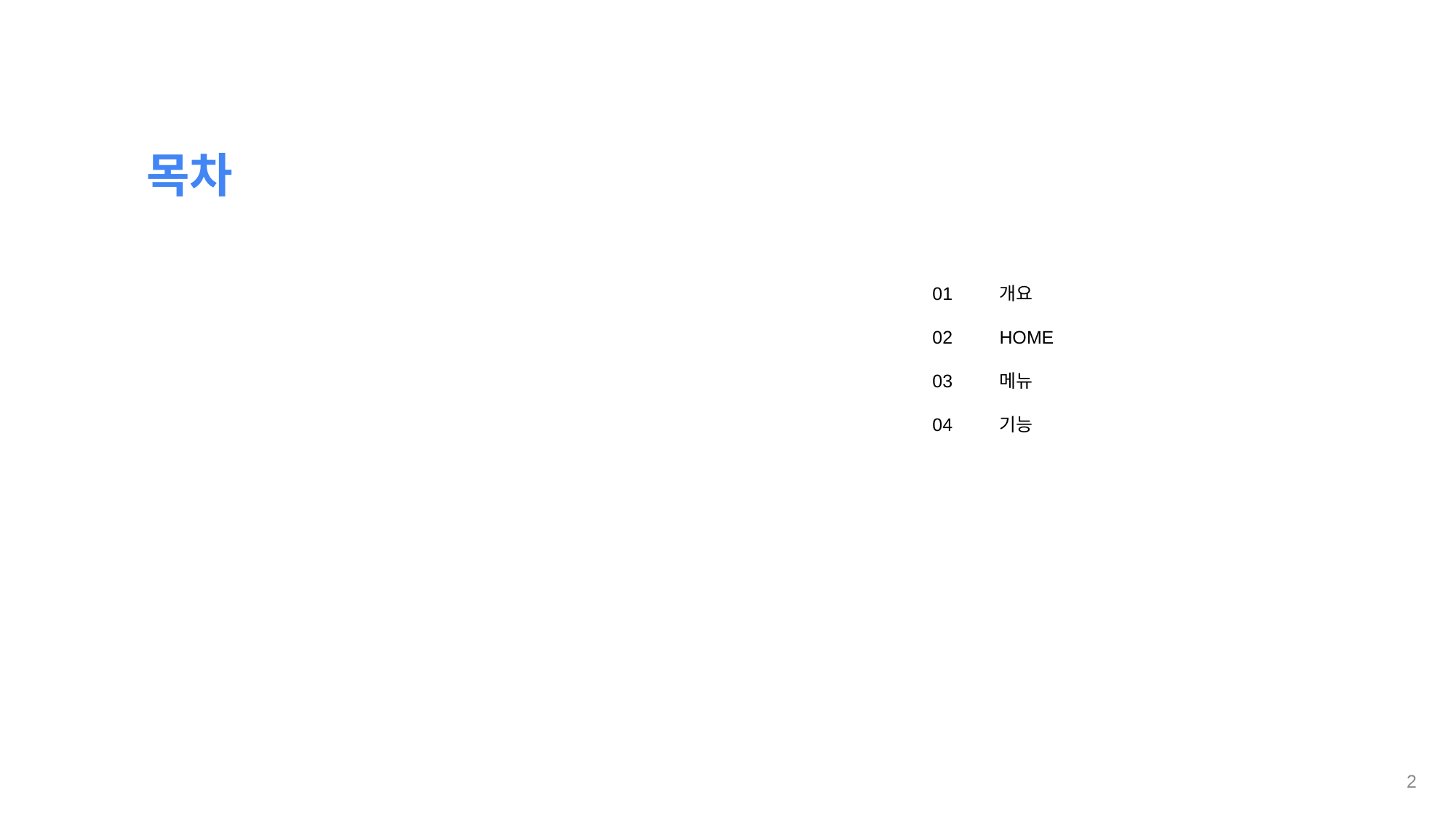

목차
01
02
03
04
개요
HOME
메뉴
기능